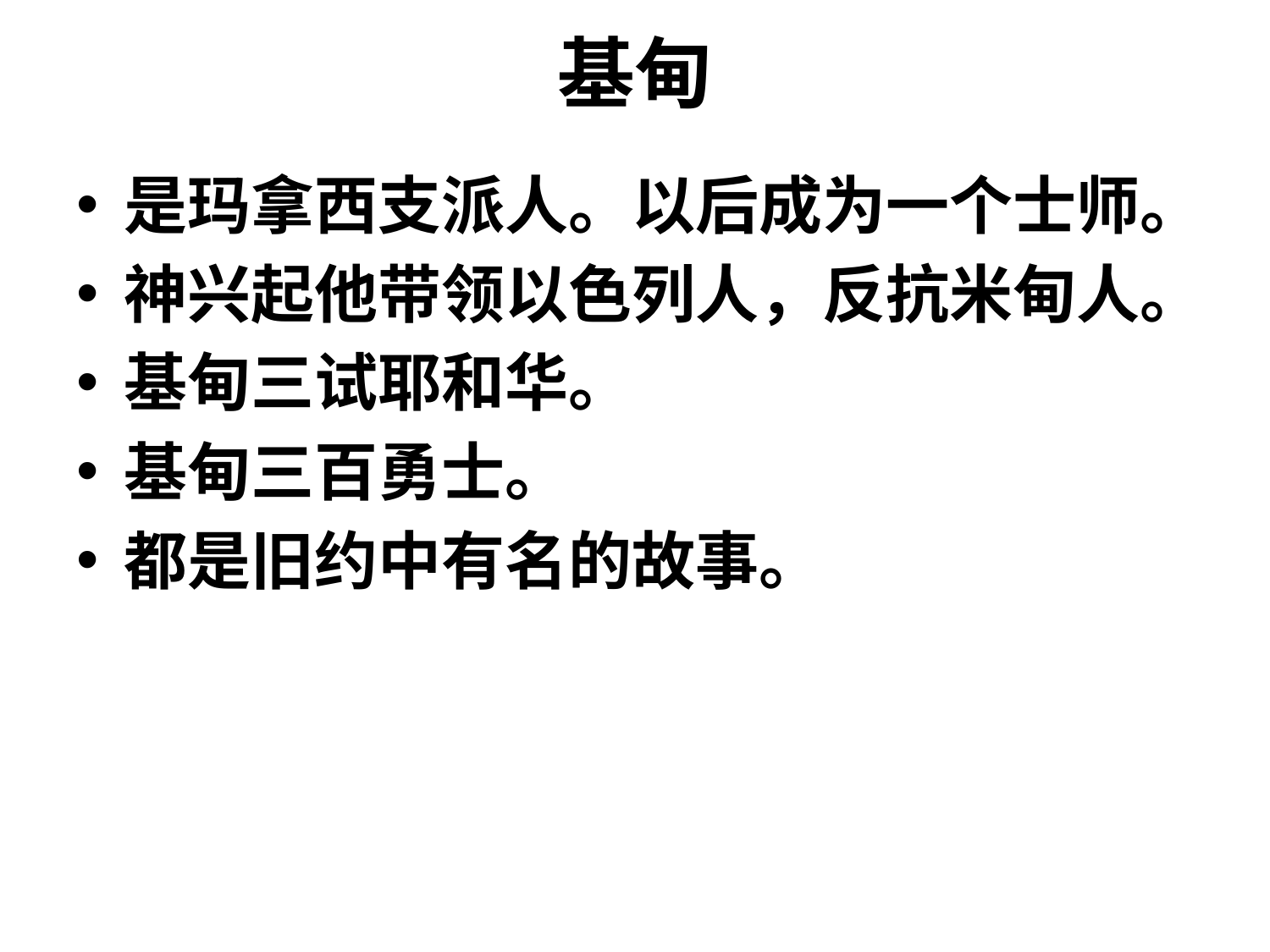

# 基甸
是玛拿西支派人。以后成为一个士师。
神兴起他带领以色列人，反抗米甸人。
基甸三试耶和华。
基甸三百勇士。
都是旧约中有名的故事。